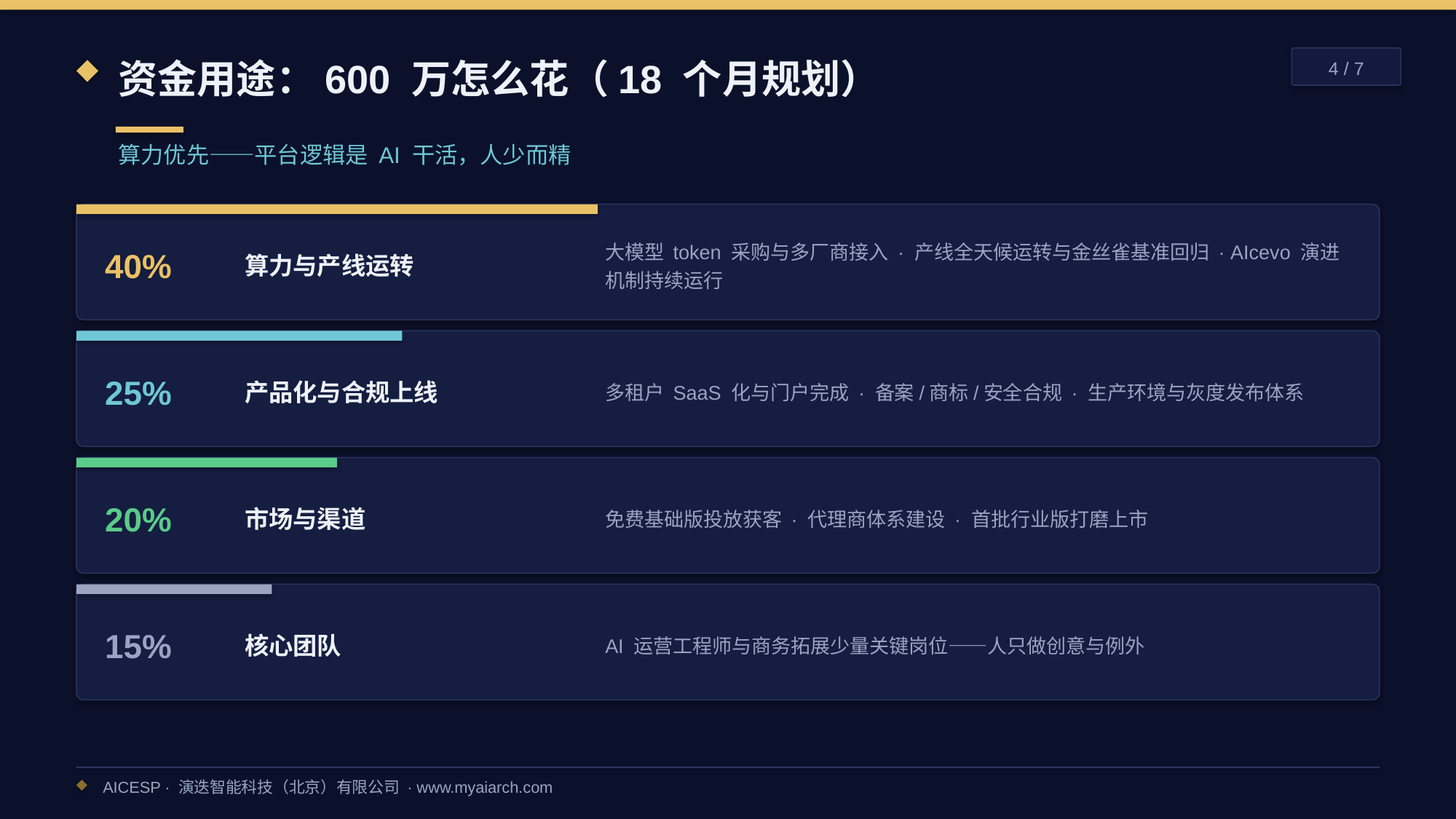

资金用途：600 万怎么花（18 个月规划）

4 / 7

算力优先——平台逻辑是 AI 干活，人少而精

算力与产线运转
大模型 token 采购与多厂商接入 · 产线全天候运转与金丝雀基准回归 · AIcevo 演进机制持续运行
40%

产品化与合规上线
多租户 SaaS 化与门户完成 · 备案/商标/安全合规 · 生产环境与灰度发布体系
25%

市场与渠道
免费基础版投放获客 · 代理商体系建设 · 首批行业版打磨上市
20%

核心团队
AI 运营工程师与商务拓展少量关键岗位——人只做创意与例外
15%

AICESP · 演迭智能科技（北京）有限公司 · www.myaiarch.com